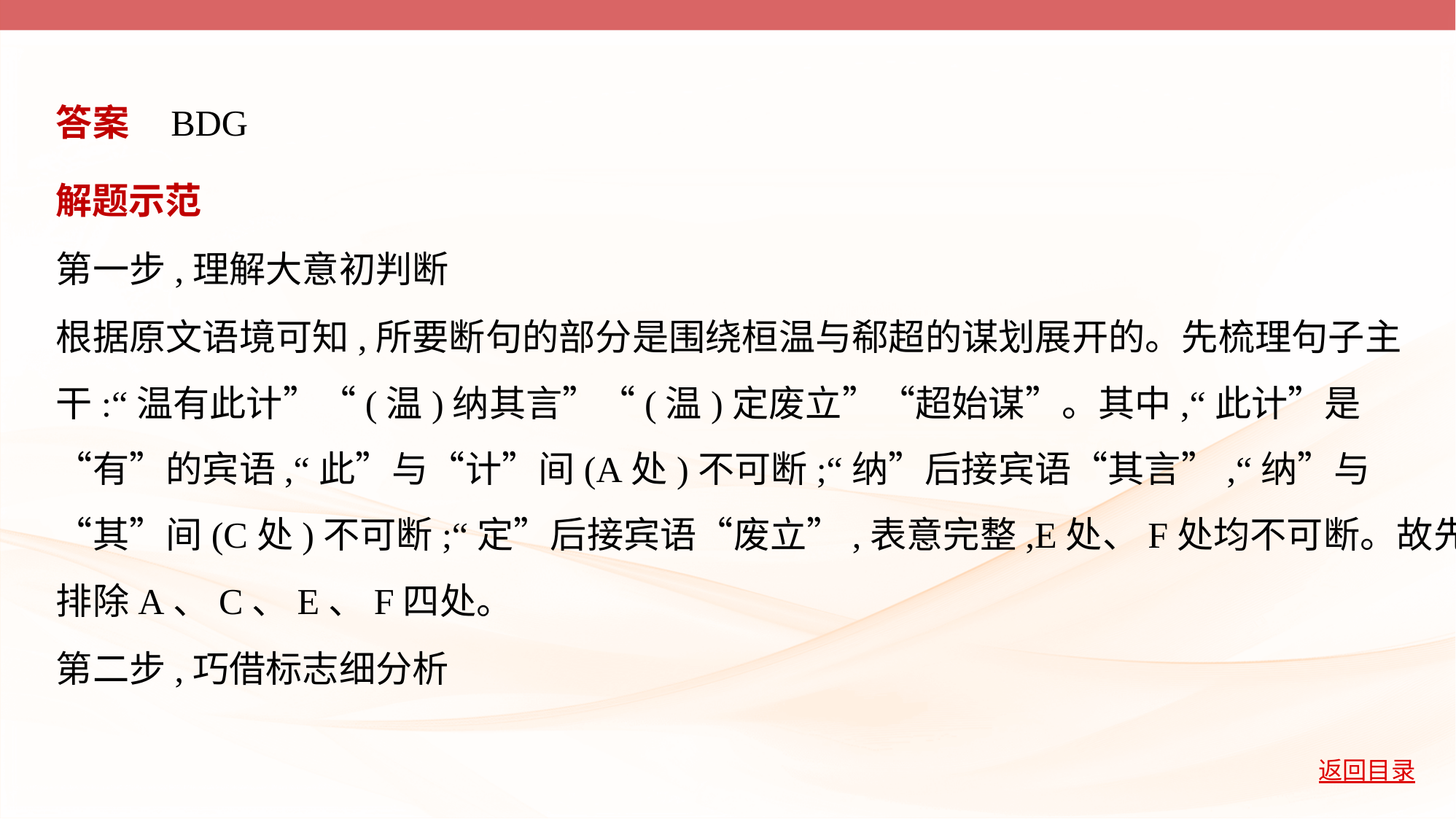

答案    BDG
解题示范
第一步,理解大意初判断
根据原文语境可知,所要断句的部分是围绕桓温与郗超的谋划展开的。先梳理句子主
干:“温有此计”“(温)纳其言”“(温)定废立”“超始谋”。其中,“此计”是
“有”的宾语,“此”与“计”间(A处)不可断;“纳”后接宾语“其言”,“纳”与
“其”间(C处)不可断;“定”后接宾语“废立”,表意完整,E处、F处均不可断。故先
排除A、C、E、F四处。
第二步,巧借标志细分析